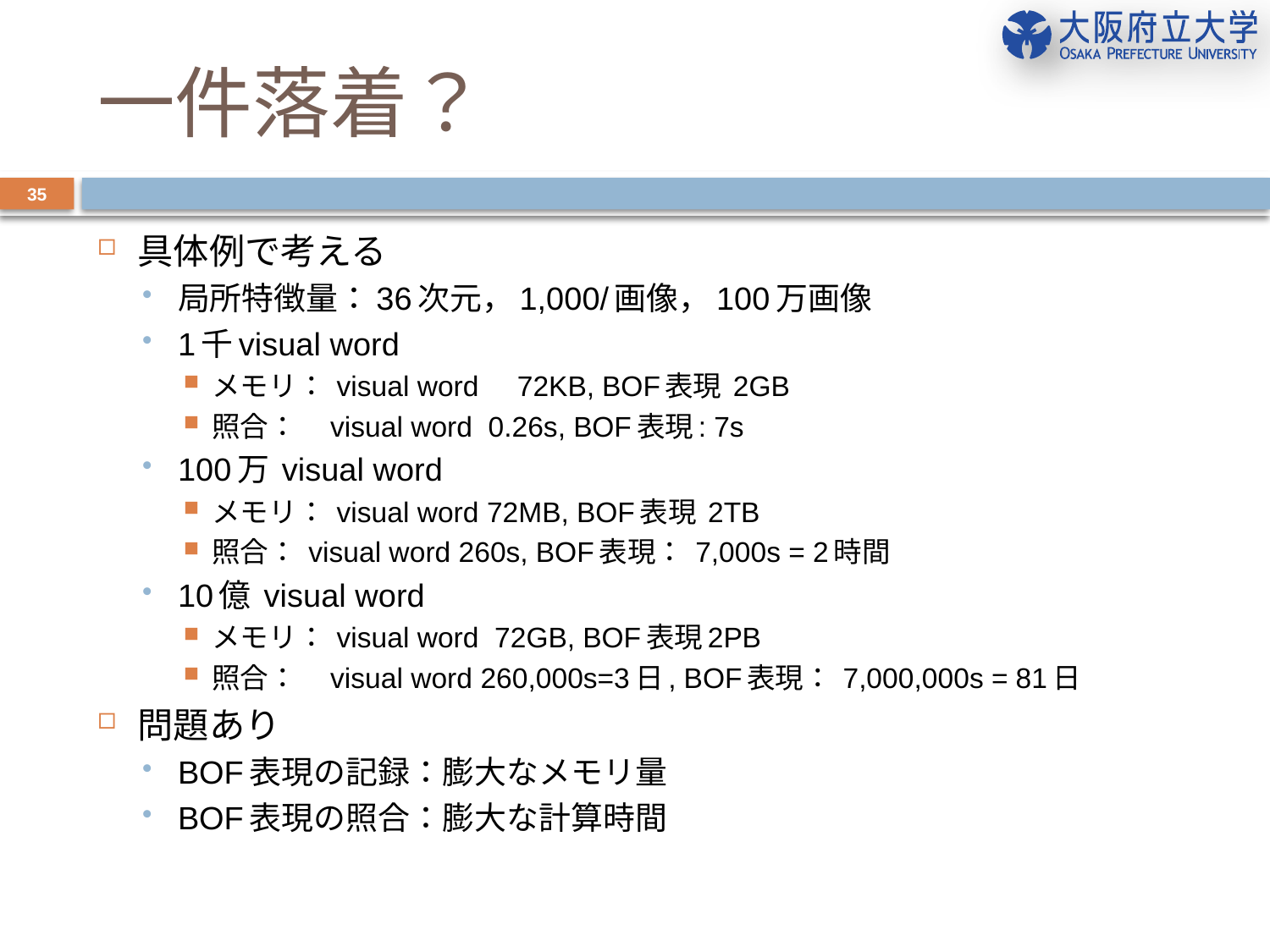

# 一件落着？
35
具体例で考える
局所特徴量：36次元，1,000/画像，100万画像
1千visual word
メモリ： visual word　72KB, BOF表現 2GB
照合：　visual word  0.26s, BOF表現: 7s
100万 visual word
メモリ： visual word 72MB, BOF表現 2TB
照合： visual word 260s, BOF表現： 7,000s = 2時間
10億 visual word
メモリ： visual word  72GB, BOF表現2PB
照合：　visual word 260,000s=3日, BOF表現： 7,000,000s = 81日
問題あり
BOF表現の記録：膨大なメモリ量
BOF表現の照合：膨大な計算時間